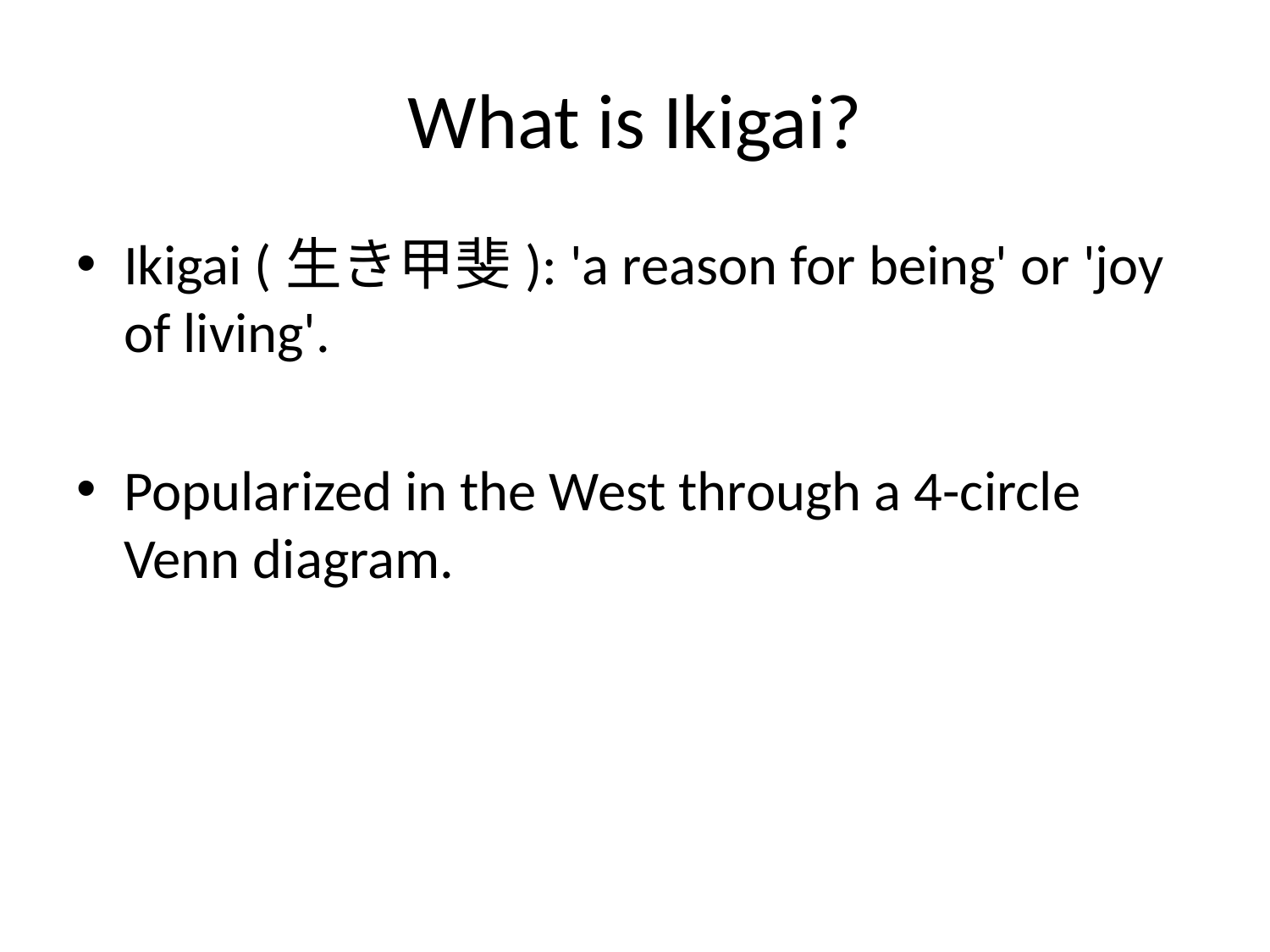

# What is Ikigai?
Ikigai (生き甲斐): 'a reason for being' or 'joy of living'.

Popularized in the West through a 4-circle Venn diagram.